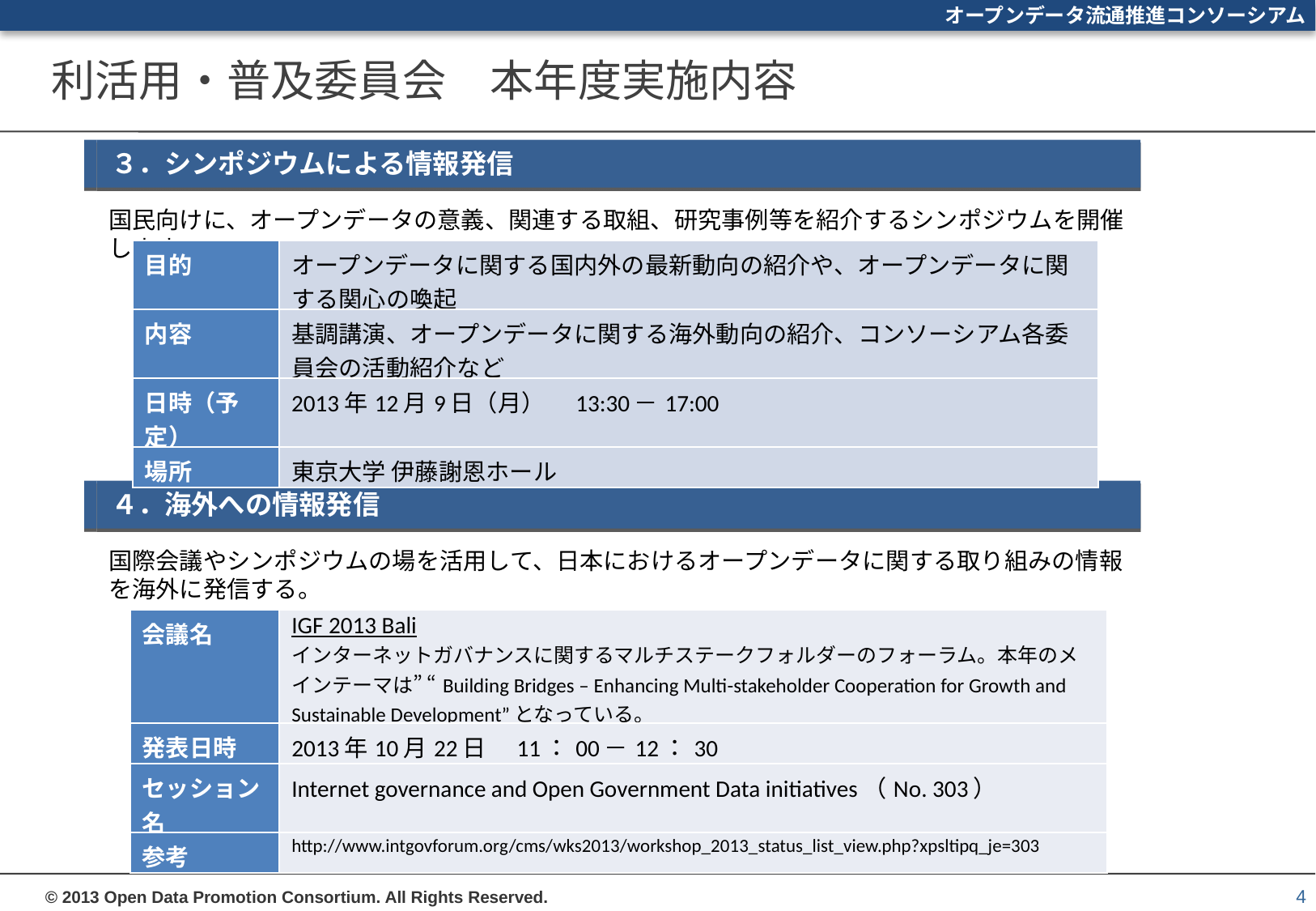

# 利活用・普及委員会　本年度実施内容

３．シンポジウムによる情報発信
国民向けに、オープンデータの意義、関連する取組、研究事例等を紹介するシンポジウムを開催します。
| 目的 | オープンデータに関する国内外の最新動向の紹介や、オープンデータに関する関心の喚起 |
| --- | --- |
| 内容 | 基調講演、オープンデータに関する海外動向の紹介、コンソーシアム各委員会の活動紹介など |
| 日時（予定） | 2013年12月9日（月）　13:30－17:00 |
| 場所 | 東京大学 伊藤謝恩ホール |

４．海外への情報発信
国際会議やシンポジウムの場を活用して、日本におけるオープンデータに関する取り組みの情報を海外に発信する。
| 会議名 | IGF 2013 Bali インターネットガバナンスに関するマルチステークフォルダーのフォーラム。本年のメインテーマは” “Building Bridges – Enhancing Multi-stakeholder Cooperation for Growth and Sustainable Development”となっている。 |
| --- | --- |
| 発表日時 | 2013年10月22日　11：00－12：30 |
| セッション名 | Internet governance and Open Government Data initiatives（No. 303） |
| 参考 | http://www.intgovforum.org/cms/wks2013/workshop\_2013\_status\_list\_view.php?xpsltipq\_je=303 |
4